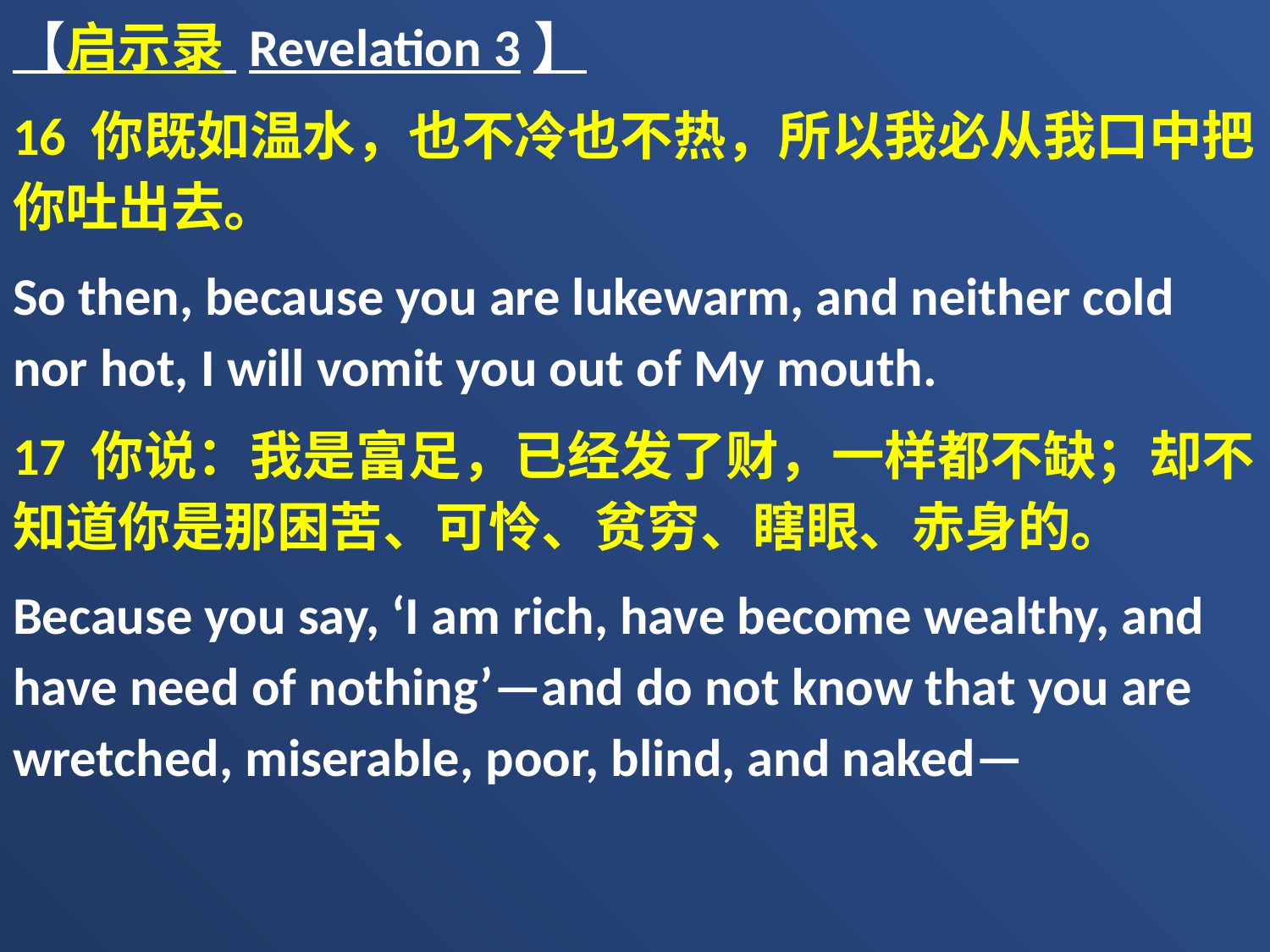

【启示录 Revelation 3】
16 你既如温水，也不冷也不热，所以我必从我口中把你吐出去。
So then, because you are lukewarm, and neither cold nor hot, I will vomit you out of My mouth.
17 你说：我是富足，已经发了财，一样都不缺；却不知道你是那困苦、可怜、贫穷、瞎眼、赤身的。
Because you say, ‘I am rich, have become wealthy, and have need of nothing’—and do not know that you are wretched, miserable, poor, blind, and naked—